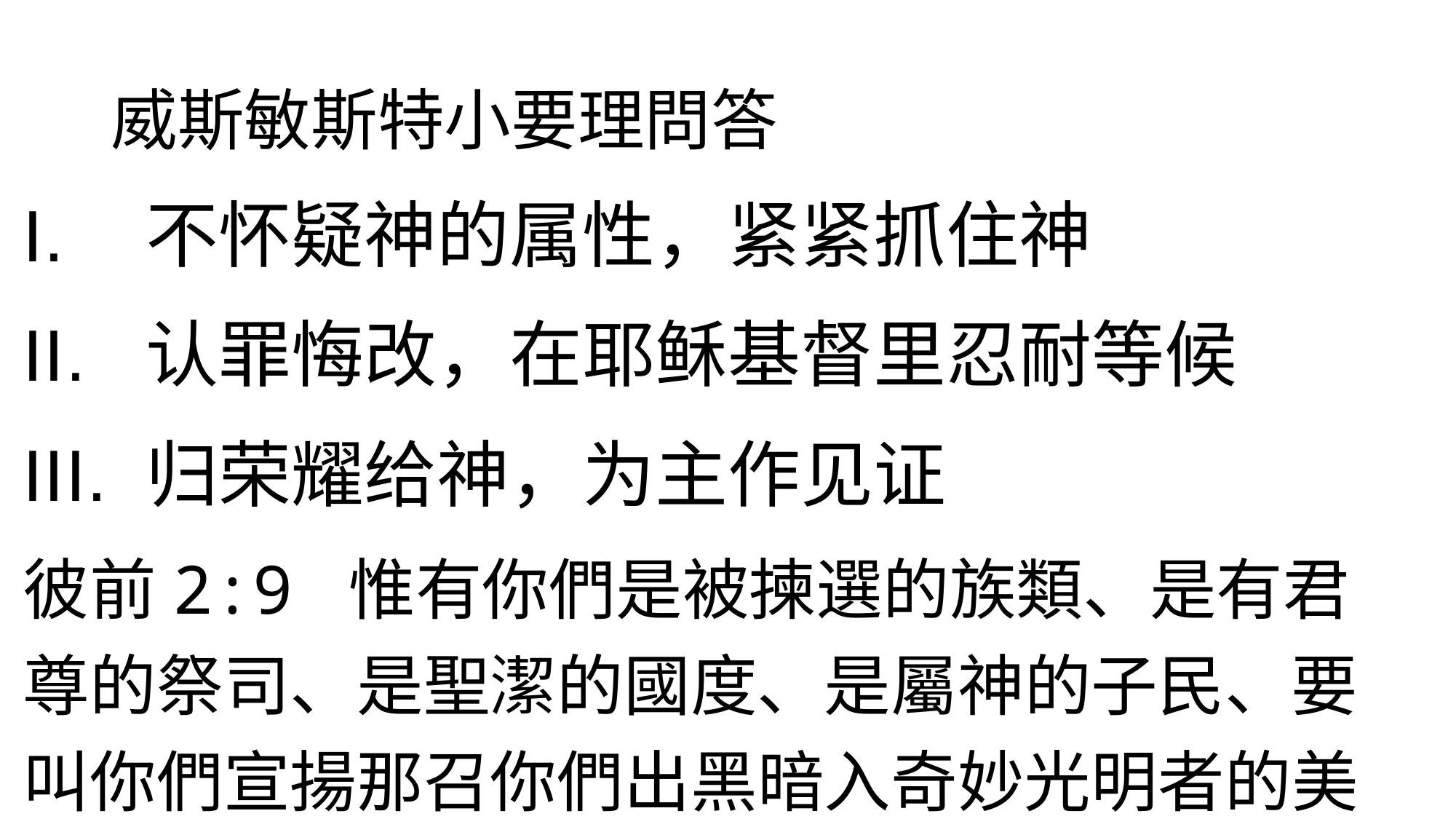

# 威斯敏斯特小要理問答
不怀疑神的属性，紧紧抓住神
认罪悔改，在耶稣基督里忍耐等候
归荣耀给神，为主作见证
彼前2:9 惟有你們是被揀選的族類、是有君尊的祭司、是聖潔的國度、是屬神的子民、要叫你們宣揚那召你們出黑暗入奇妙光明者的美德。